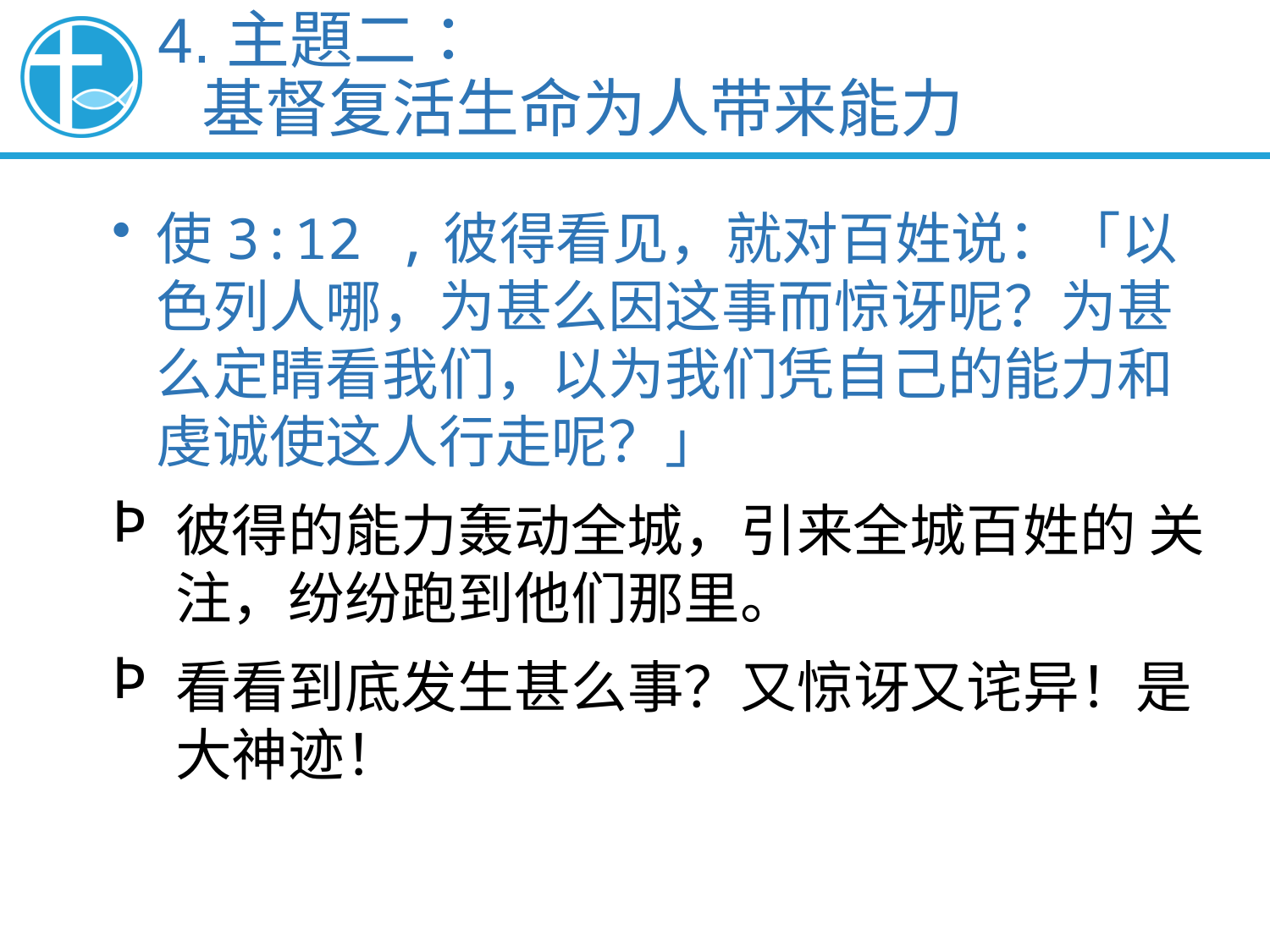

4.主題二：
  基督复活生命为人带来能力

使3:12 ,彼得看见，就对百姓说：「以色列人哪，为甚么因这事而惊讶呢？为甚么定睛看我们，以为我们凭自己的能力和虔诚使这人行走呢？」
彼得的能力轰动全城，引来全城百姓的 关注，纷纷跑到他们那里。
看看到底发生甚么事？又惊讶又诧异！是大神迹！